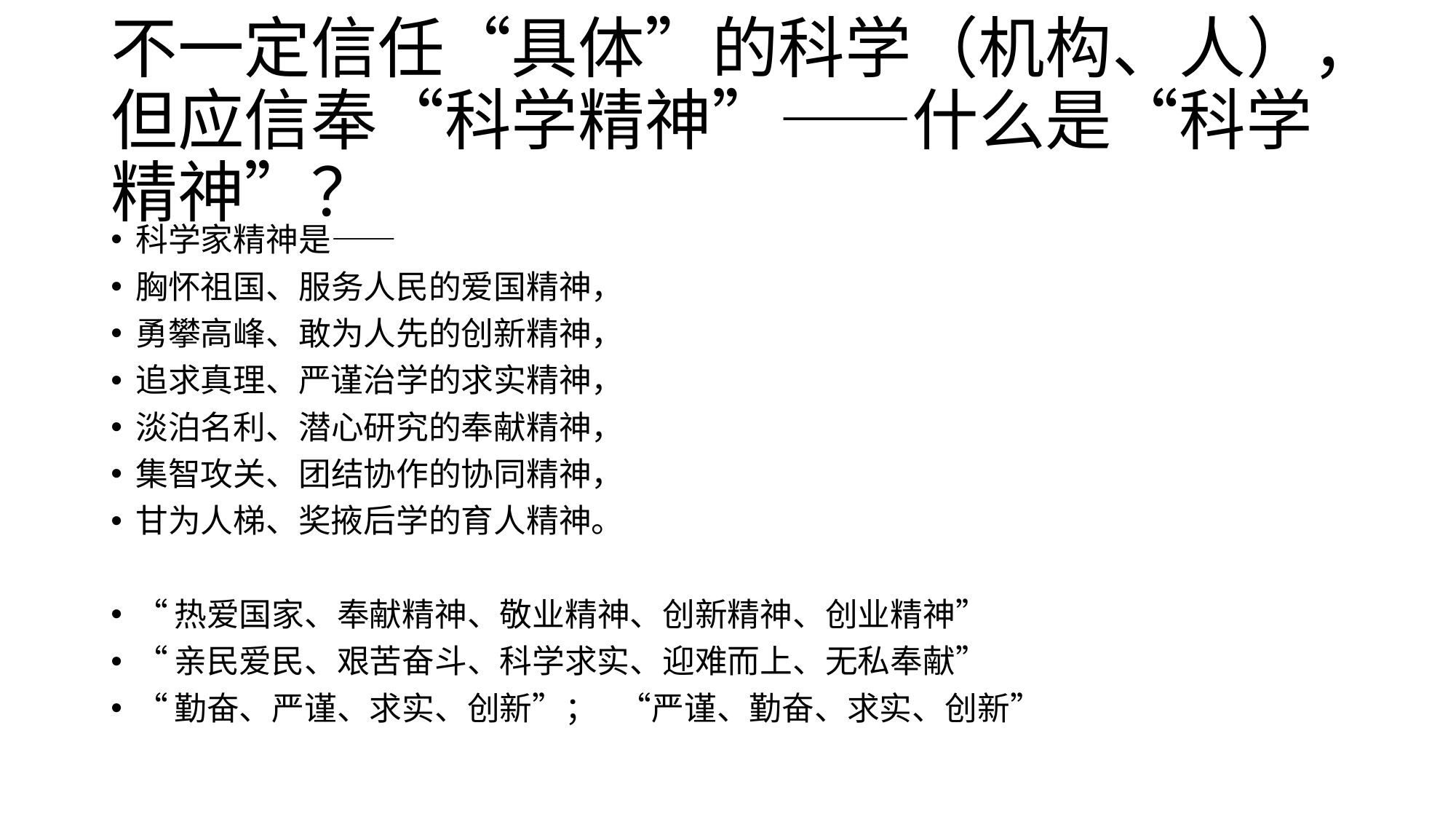

# 不一定信任“具体”的科学（机构、人），但应信奉“科学精神”——什么是“科学精神”？
科学家精神是——
胸怀祖国、服务人民的爱国精神，
勇攀高峰、敢为人先的创新精神，
追求真理、严谨治学的求实精神，
淡泊名利、潜心研究的奉献精神，
集智攻关、团结协作的协同精神，
甘为人梯、奖掖后学的育人精神。

“热爱国家、奉献精神、敬业精神、创新精神、创业精神”
“亲民爱民、艰苦奋斗、科学求实、迎难而上、无私奉献”
“勤奋、严谨、求实、创新”；   “严谨、勤奋、求实、创新”